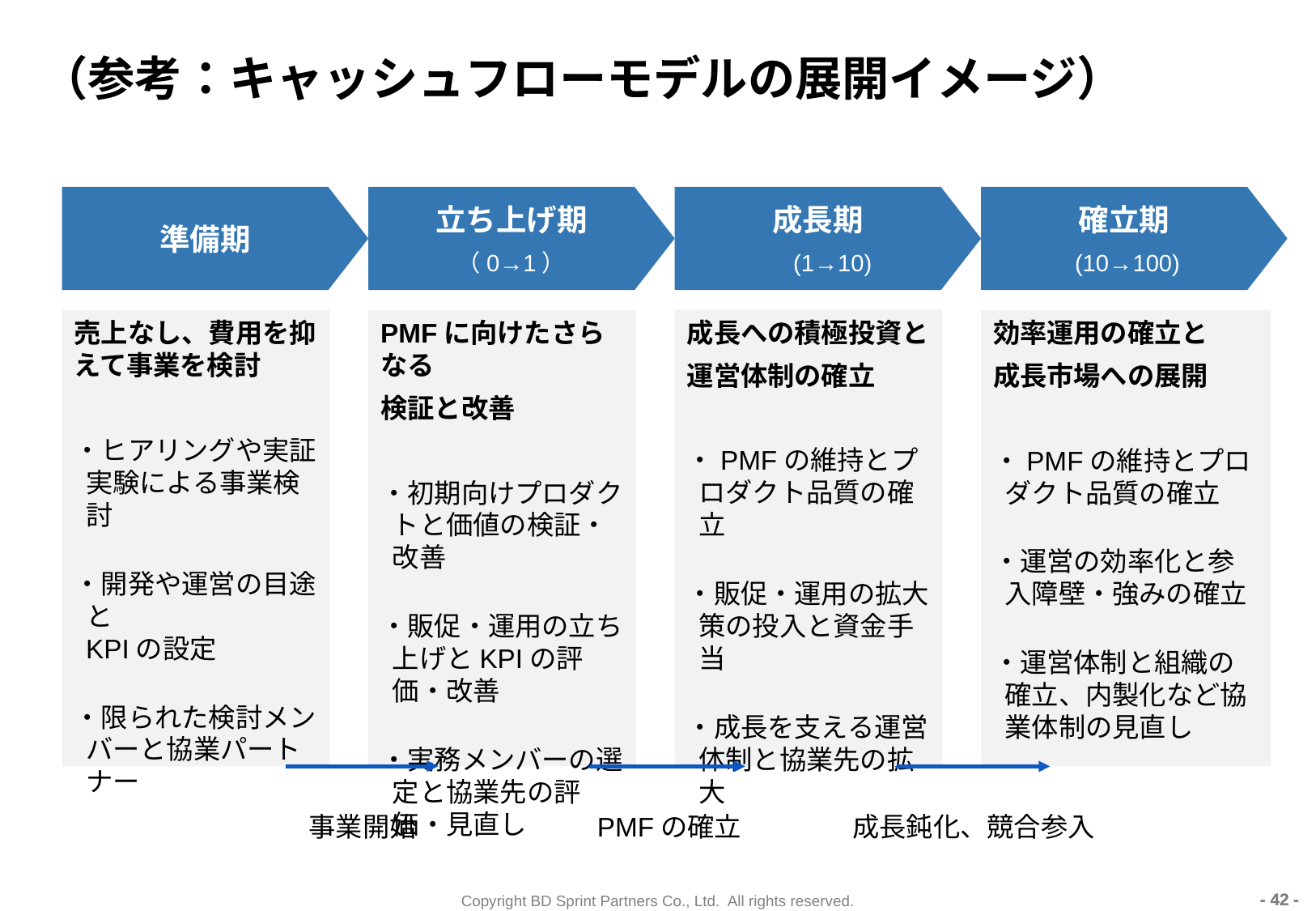

# （参考：キャッシュフローモデルの展開イメージ）
確立期
 (10→100)
立ち上げ期
（0→1）
成長期
　(1→10)
準備期
成長への積極投資と
運営体制の確立

・PMFの維持とプロダクト品質の確立

・販促・運用の拡大策の投入と資金手当

・成長を支える運営体制と協業先の拡大
売上なし、費用を抑えて事業を検討

・ヒアリングや実証実験による事業検討

・開発や運営の目途と
KPIの設定

・限られた検討メンバーと協業パートナー

PMFに向けたさらなる
検証と改善

・初期向けプロダクトと価値の検証・改善

・販促・運用の立ち上げとKPIの評価・改善

・実務メンバーの選定と協業先の評価・見直し

効率運用の確立と
成長市場への展開

・PMFの維持とプロダクト品質の確立

・運営の効率化と参入障壁・強みの確立

・運営体制と組織の確立、内製化など協業体制の見直し

事業開始
PMFの確立
成長鈍化、競合参入